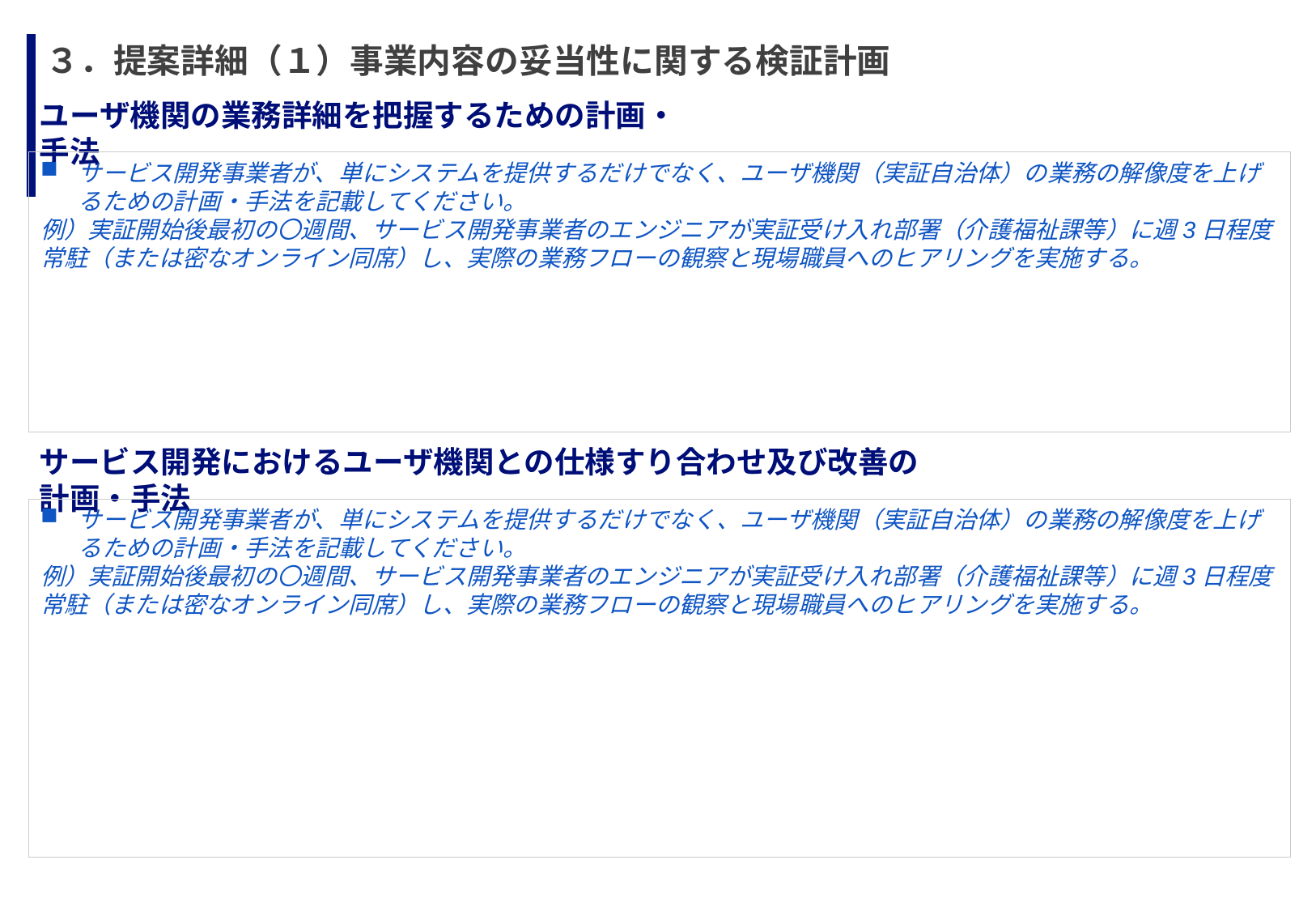

# ３．提案詳細（１）事業内容の妥当性に関する検証計画

ユーザ機関の業務詳細を把握するための計画・手法
サービス開発事業者が、単にシステムを提供するだけでなく、ユーザ機関（実証自治体）の業務の解像度を上げるための計画・手法を記載してください。
例）実証開始後最初の〇週間、サービス開発事業者のエンジニアが実証受け入れ部署（介護福祉課等）に週3日程度常駐（または密なオンライン同席）し、実際の業務フローの観察と現場職員へのヒアリングを実施する。
サービス開発におけるユーザ機関との仕様すり合わせ及び改善の計画・手法
サービス開発事業者が、単にシステムを提供するだけでなく、ユーザ機関（実証自治体）の業務の解像度を上げるための計画・手法を記載してください。
例）実証開始後最初の〇週間、サービス開発事業者のエンジニアが実証受け入れ部署（介護福祉課等）に週3日程度常駐（または密なオンライン同席）し、実際の業務フローの観察と現場職員へのヒアリングを実施する。